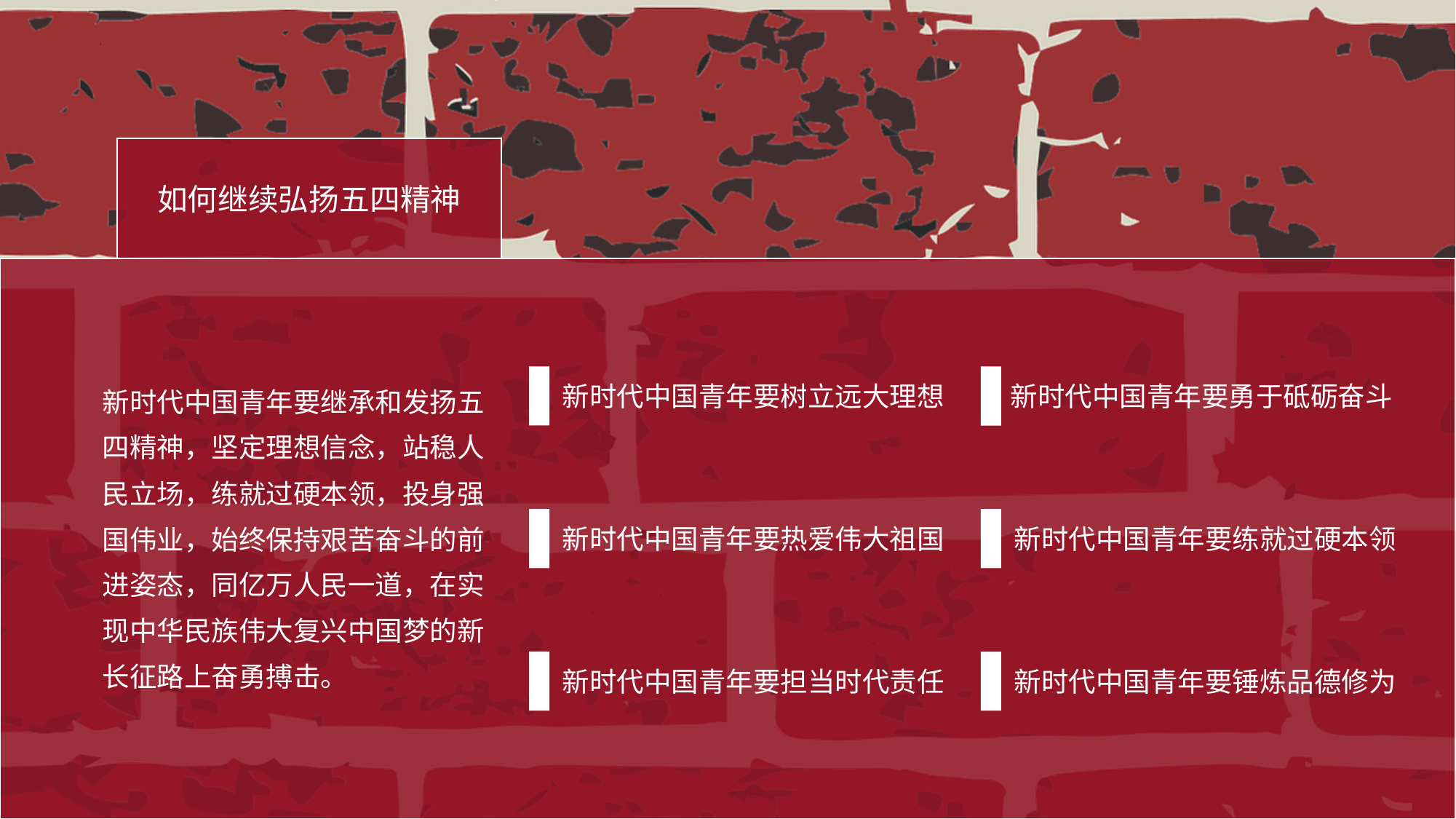

如何继续弘扬五四精神

新时代中国青年要继承和发扬五四精神，坚定理想信念，站稳人民立场，练就过硬本领，投身强国伟业，始终保持艰苦奋斗的前进姿态，同亿万人民一道，在实现中华民族伟大复兴中国梦的新长征路上奋勇搏击。

新时代中国青年要树立远大理想
新时代中国青年要勇于砥砺奋斗

新时代中国青年要热爱伟大祖国
新时代中国青年要练就过硬本领

新时代中国青年要担当时代责任
新时代中国青年要锤炼品德修为